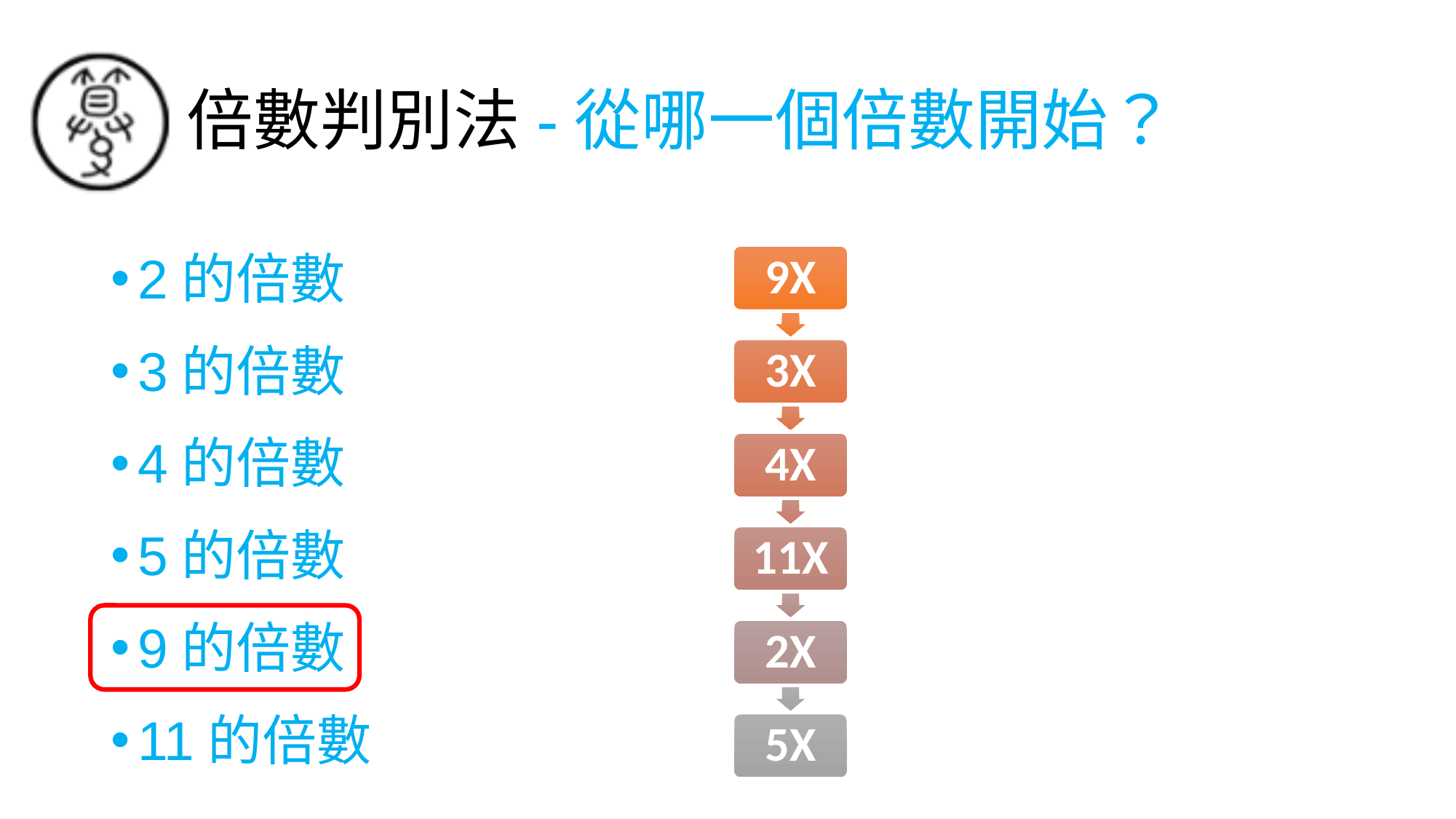

# 倍數判別法-從哪一個倍數開始？
2的倍數
3的倍數
4的倍數
5的倍數
9的倍數
11的倍數
9X

3X

4X

11X

2X

5X